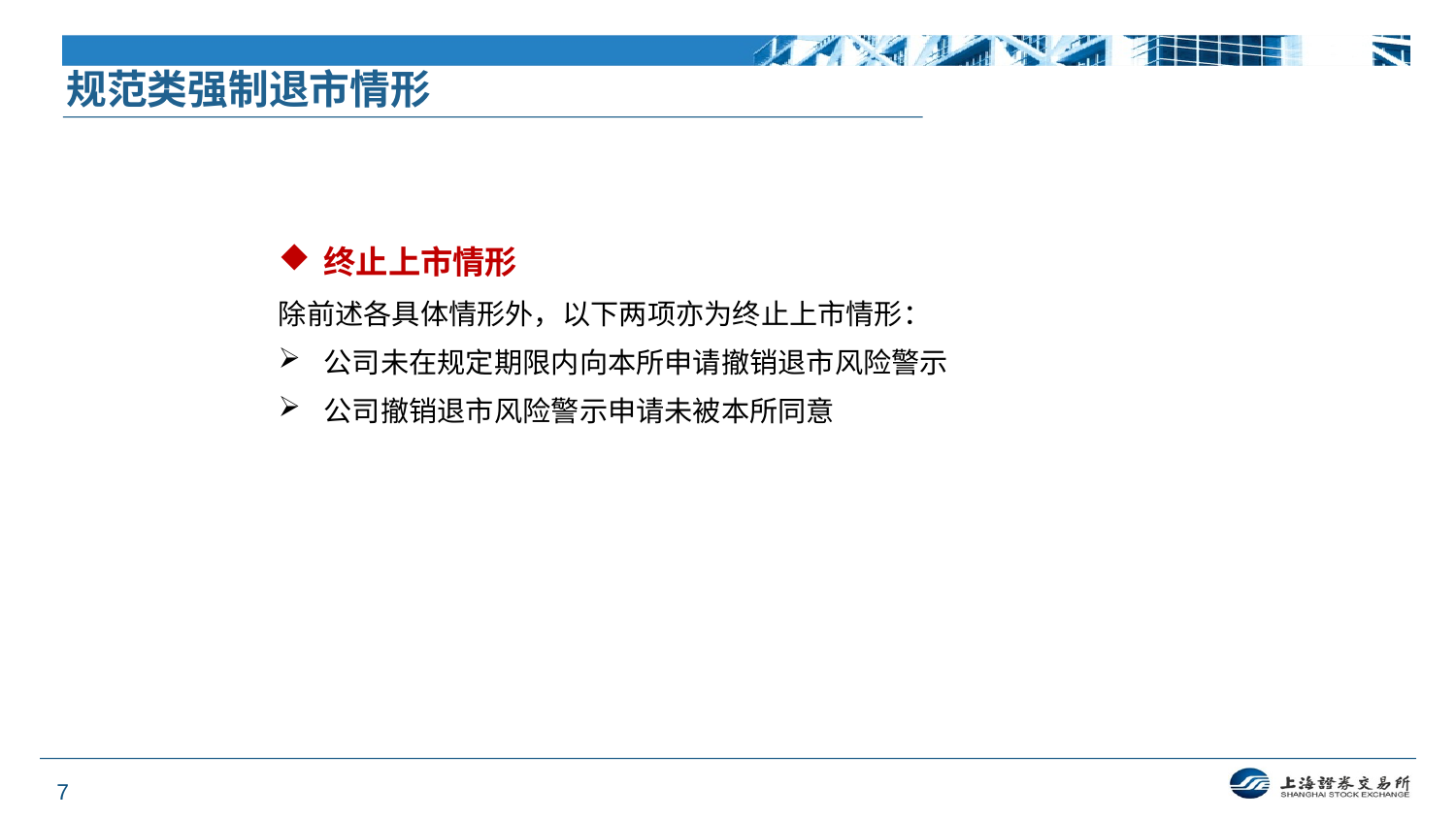

规范类强制退市情形

终止上市情形
除前述各具体情形外，以下两项亦为终止上市情形：
公司未在规定期限内向本所申请撤销退市风险警示
公司撤销退市风险警示申请未被本所同意
7